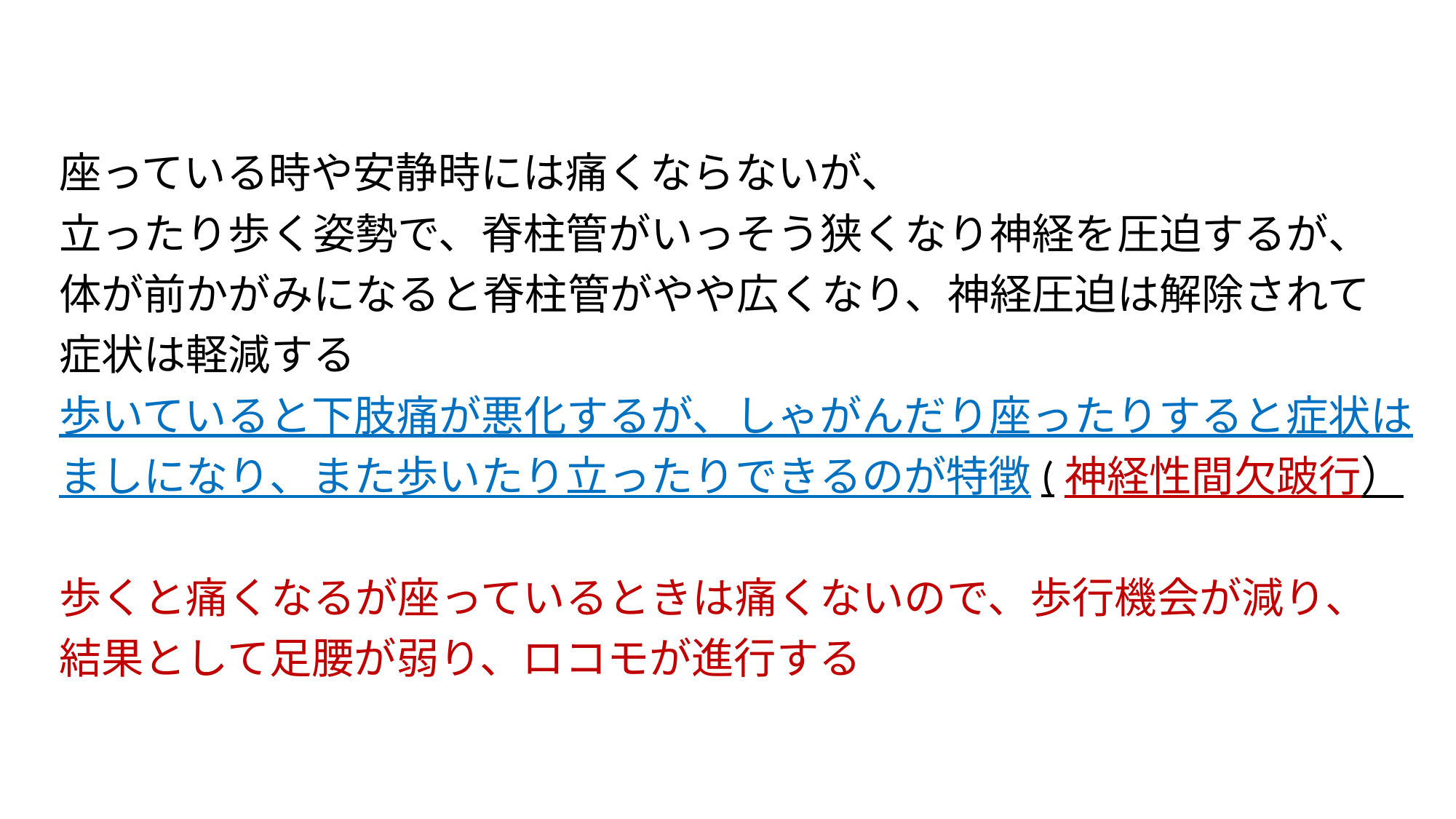

座っている時や安静時には痛くならないが、
立ったり歩く姿勢で、脊柱管がいっそう狭くなり神経を圧迫するが、
体が前かがみになると脊柱管がやや広くなり、神経圧迫は解除されて
症状は軽減する
歩いていると下肢痛が悪化するが、しゃがんだり座ったりすると症状は
ましになり、また歩いたり立ったりできるのが特徴(神経性間欠跛行）

歩くと痛くなるが座っているときは痛くないので、歩行機会が減り、
結果として足腰が弱り、ロコモが進行する